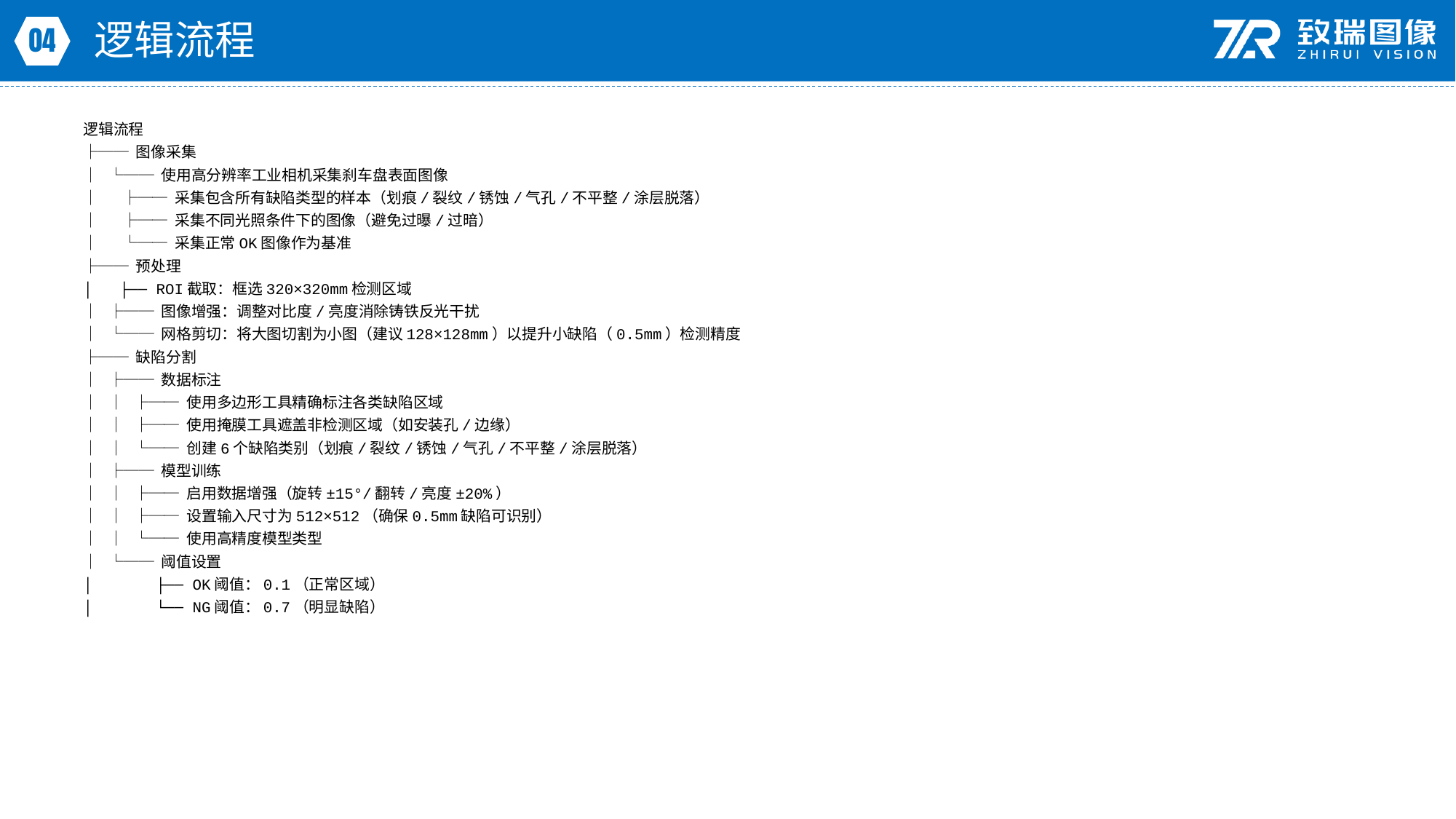

逻辑流程
04

逻辑流程
├── 图像采集
│   └── 使用高分辨率工业相机采集刹车盘表面图像
│       ├── 采集包含所有缺陷类型的样本（划痕/裂纹/锈蚀/气孔/不平整/涂层脱落）
│       ├── 采集不同光照条件下的图像（避免过曝/过暗）
│       └── 采集正常OK图像作为基准
├── 预处理
│   ├── ROI截取：框选320×320mm检测区域
│   ├── 图像增强：调整对比度/亮度消除铸铁反光干扰
│   └── 网格剪切：将大图切割为小图（建议128×128mm）以提升小缺陷（0.5mm）检测精度
├── 缺陷分割
│   ├── 数据标注
│   │   ├── 使用多边形工具精确标注各类缺陷区域
│   │   ├── 使用掩膜工具遮盖非检测区域（如安装孔/边缘）
│   │   └── 创建6个缺陷类别（划痕/裂纹/锈蚀/气孔/不平整/涂层脱落）
│   ├── 模型训练
│   │   ├── 启用数据增强（旋转±15°/翻转/亮度±20%）
│   │   ├── 设置输入尺寸为512×512（确保0.5mm缺陷可识别）
│   │   └── 使用高精度模型类型
│   └── 阈值设置
│       ├── OK阈值：0.1（正常区域）
│       └── NG阈值：0.7（明显缺陷）